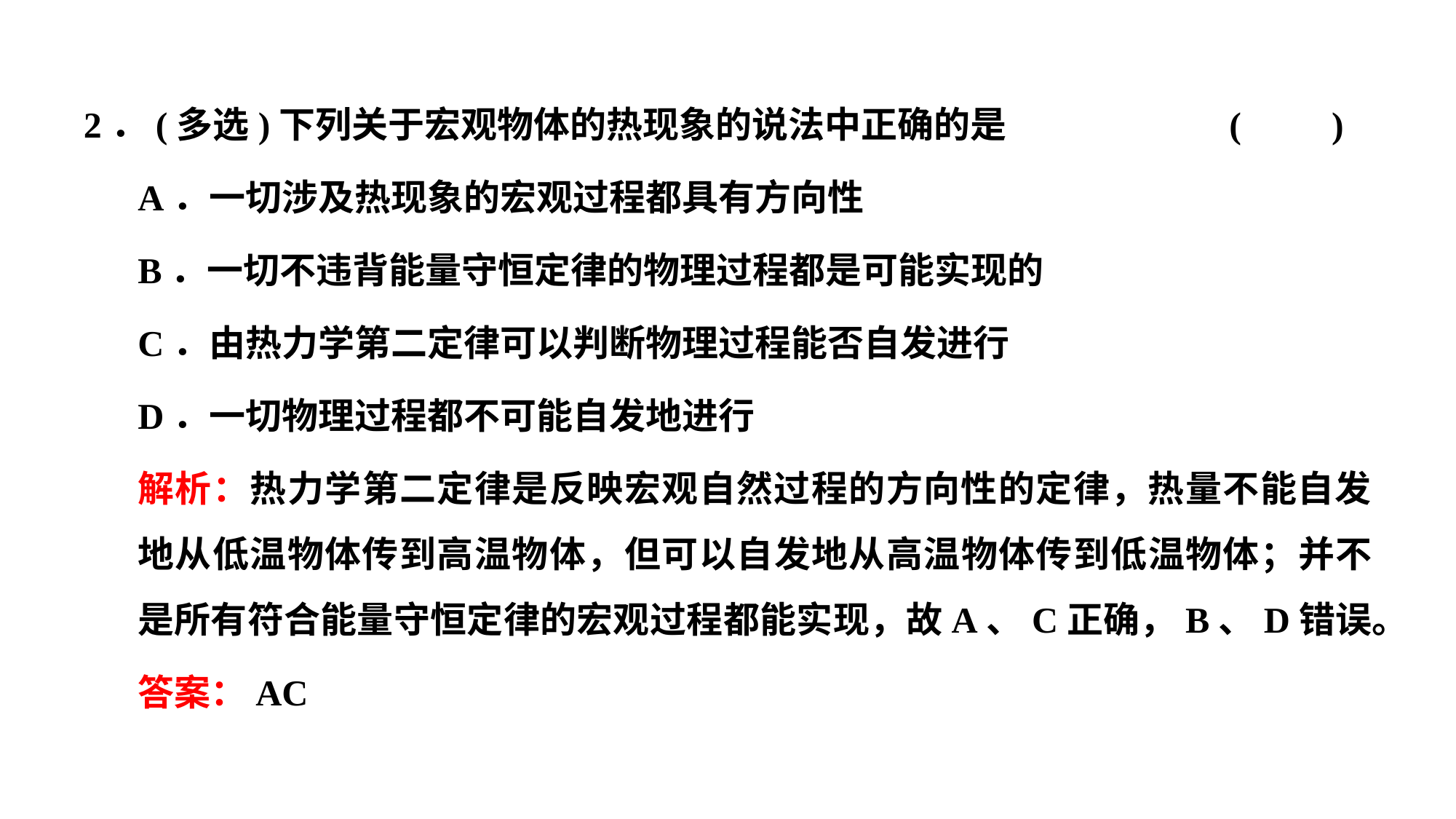

2．(多选)下列关于宏观物体的热现象的说法中正确的是			(　　)
A．一切涉及热现象的宏观过程都具有方向性
B．一切不违背能量守恒定律的物理过程都是可能实现的
C．由热力学第二定律可以判断物理过程能否自发进行
D．一切物理过程都不可能自发地进行
解析：热力学第二定律是反映宏观自然过程的方向性的定律，热量不能自发地从低温物体传到高温物体，但可以自发地从高温物体传到低温物体；并不是所有符合能量守恒定律的宏观过程都能实现，故A、C正确，B、D错误。
答案：AC